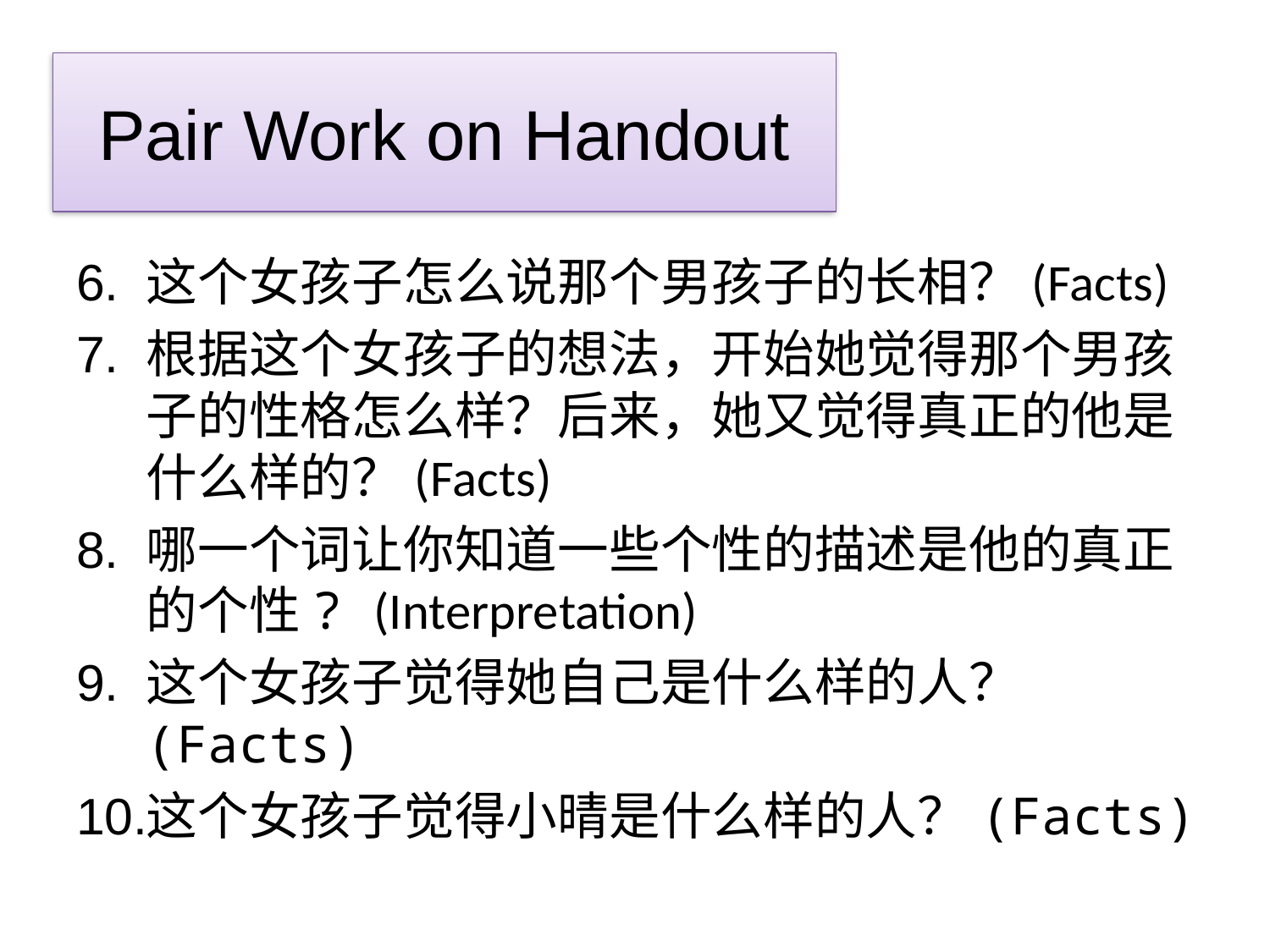

# Pair Work on Handout
这个女孩子怎么说那个男孩子的长相？(Facts)
根据这个女孩子的想法，开始她觉得那个男孩子的性格怎么样？后来，她又觉得真正的他是什么样的？(Facts)
哪一个词让你知道一些个性的描述是他的真正的个性? (Interpretation)
这个女孩子觉得她自己是什么样的人？(Facts)
这个女孩子觉得小晴是什么样的人？(Facts)